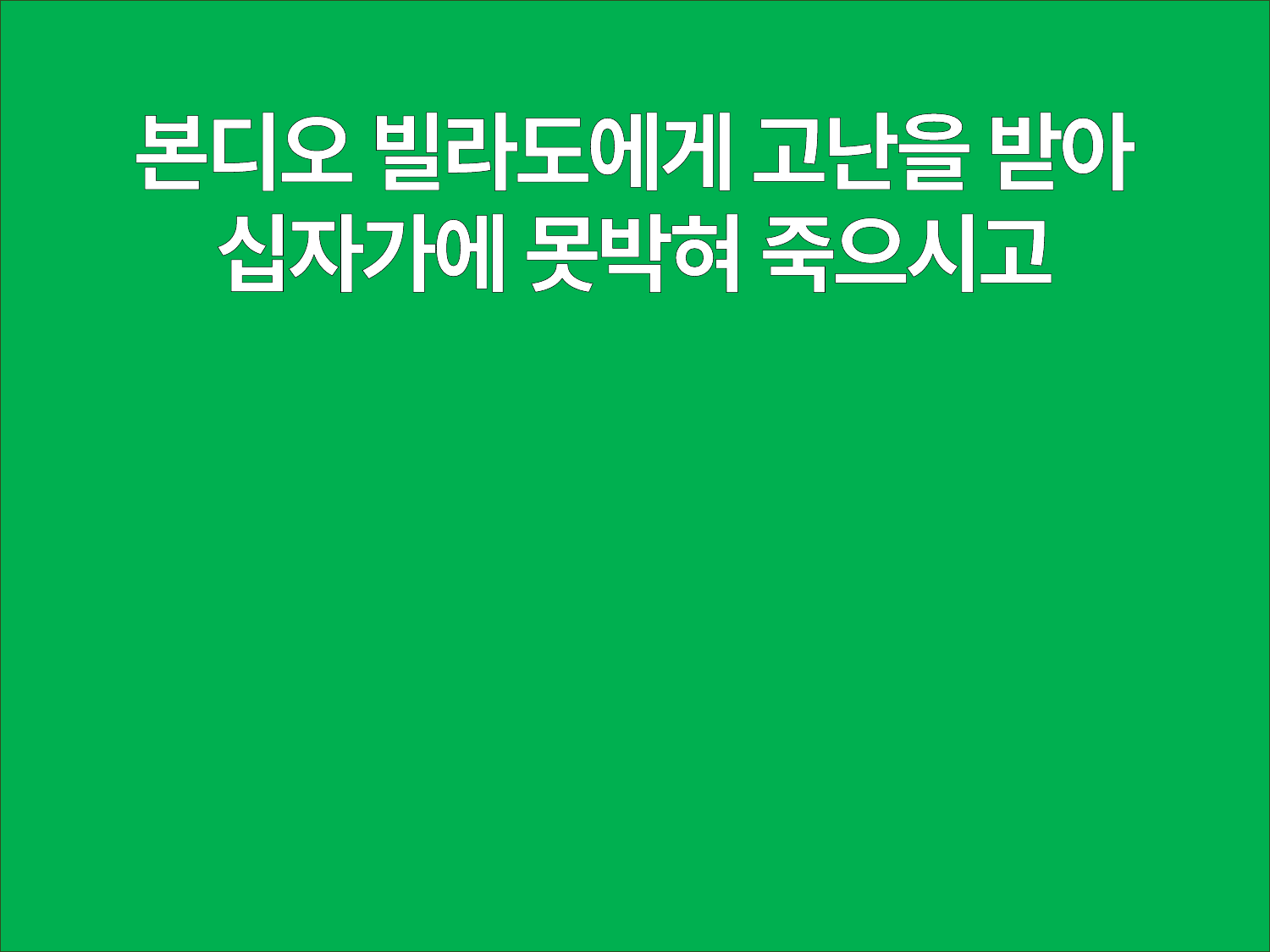

본디오 빌라도에게 고난을 받아
십자가에 못박혀 죽으시고